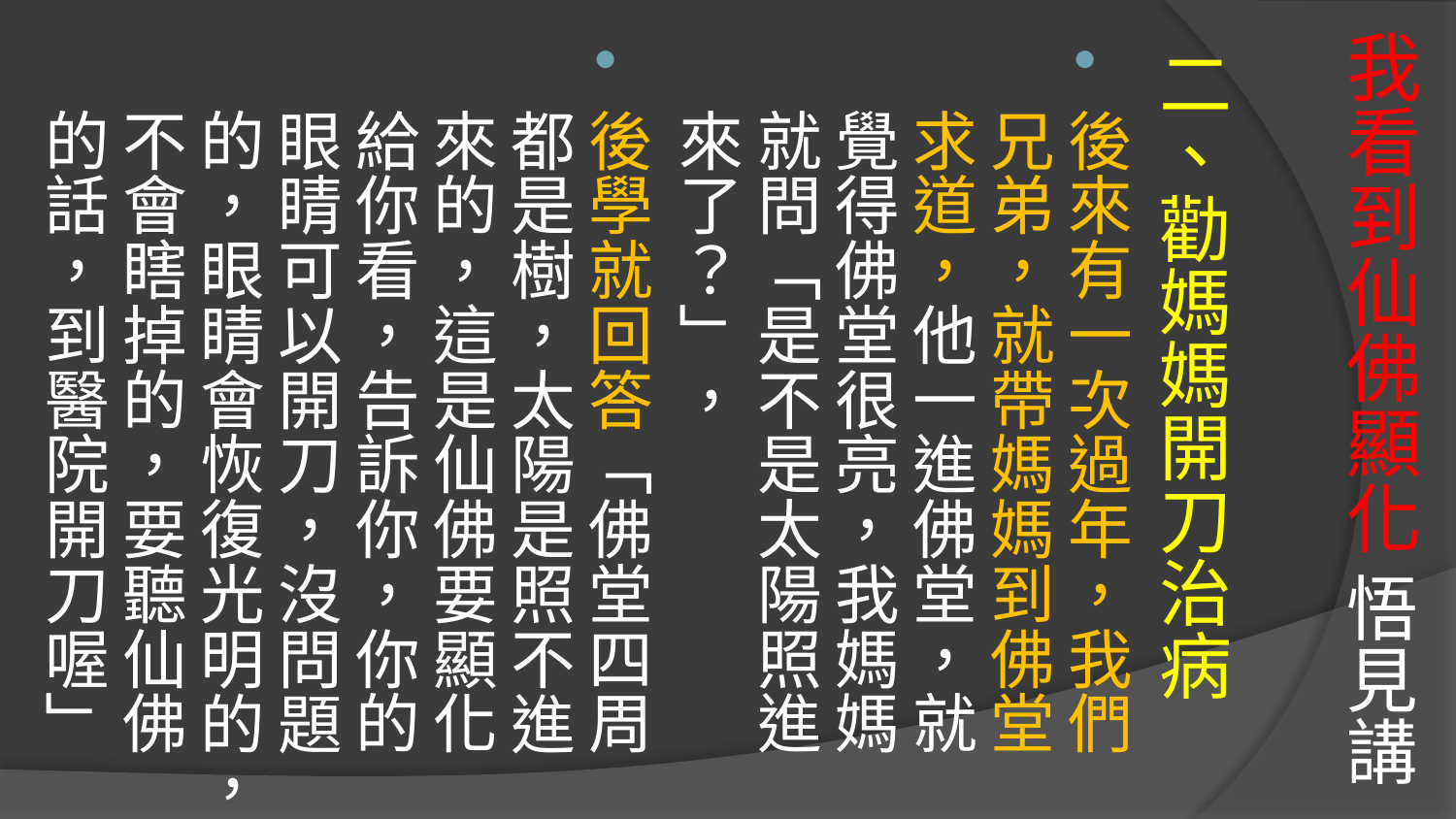

# 我看到仙佛顯化 悟見講
二、勸媽媽開刀治病
後來有一次過年，我們兄弟，就帶媽媽到佛堂求道，他一進佛堂，就覺得佛堂很亮，我媽媽就問「是不是太陽照進來了？」，
後學就回答「佛堂四周都是樹，太陽是照不進來的，這是仙佛要顯化給你看，告訴你，你的眼睛可以開刀，沒問題的，眼睛會恢復光明的，不會瞎掉的，要聽仙佛的話，到醫院開刀喔」